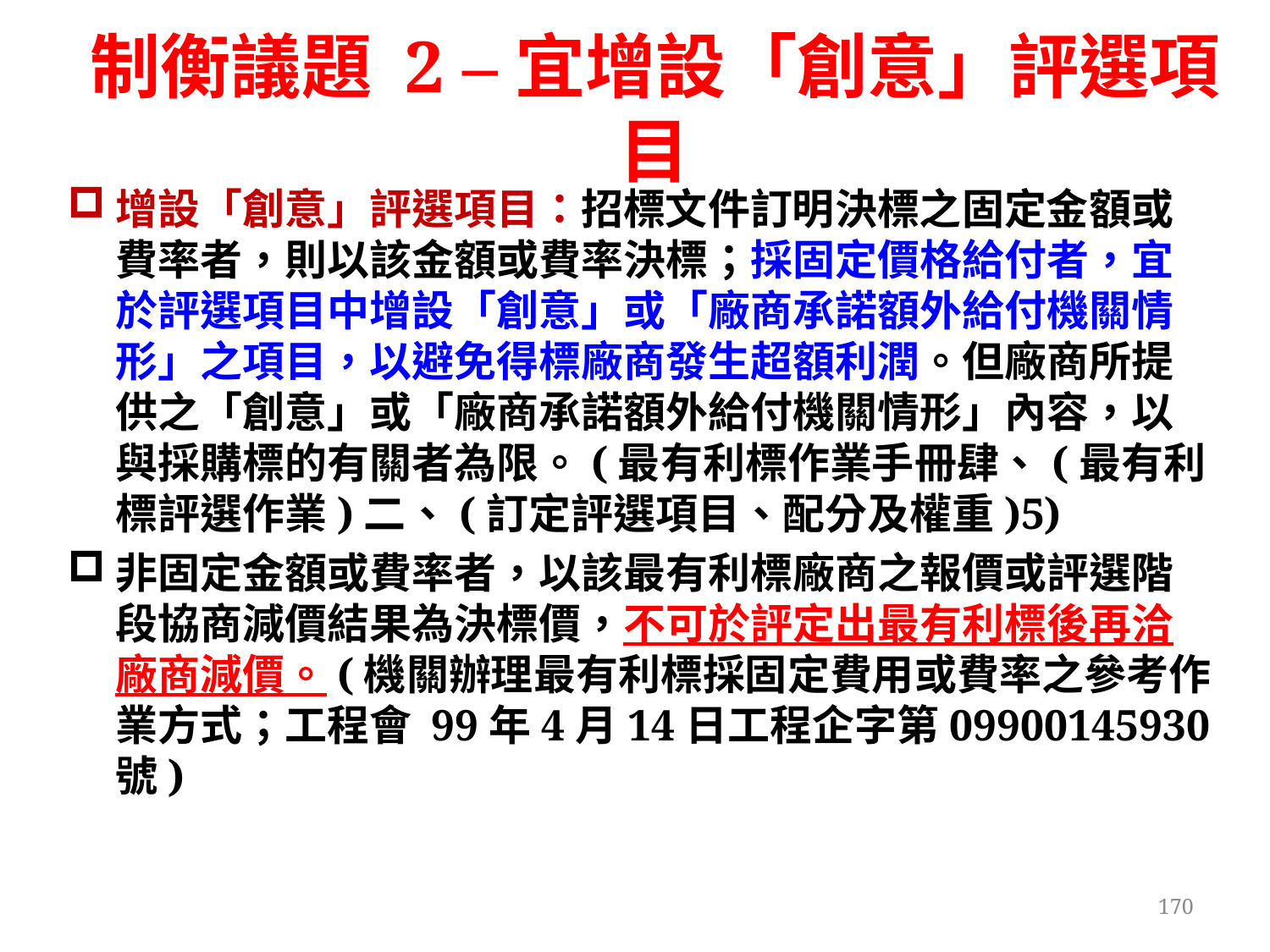

# 制衡議題 2 –宜增設「創意」評選項目
增設「創意」評選項目：招標文件訂明決標之固定金額或費率者，則以該金額或費率決標；採固定價格給付者，宜於評選項目中增設「創意」或「廠商承諾額外給付機關情形」之項目，以避免得標廠商發生超額利潤。但廠商所提供之「創意」或「廠商承諾額外給付機關情形」內容，以與採購標的有關者為限。(最有利標作業手冊肆、(最有利標評選作業)二、(訂定評選項目、配分及權重)5)
非固定金額或費率者，以該最有利標廠商之報價或評選階段協商減價結果為決標價，不可於評定出最有利標後再洽廠商減價。(機關辦理最有利標採固定費用或費率之參考作業方式；工程會 99年4月14日工程企字第09900145930號)
170